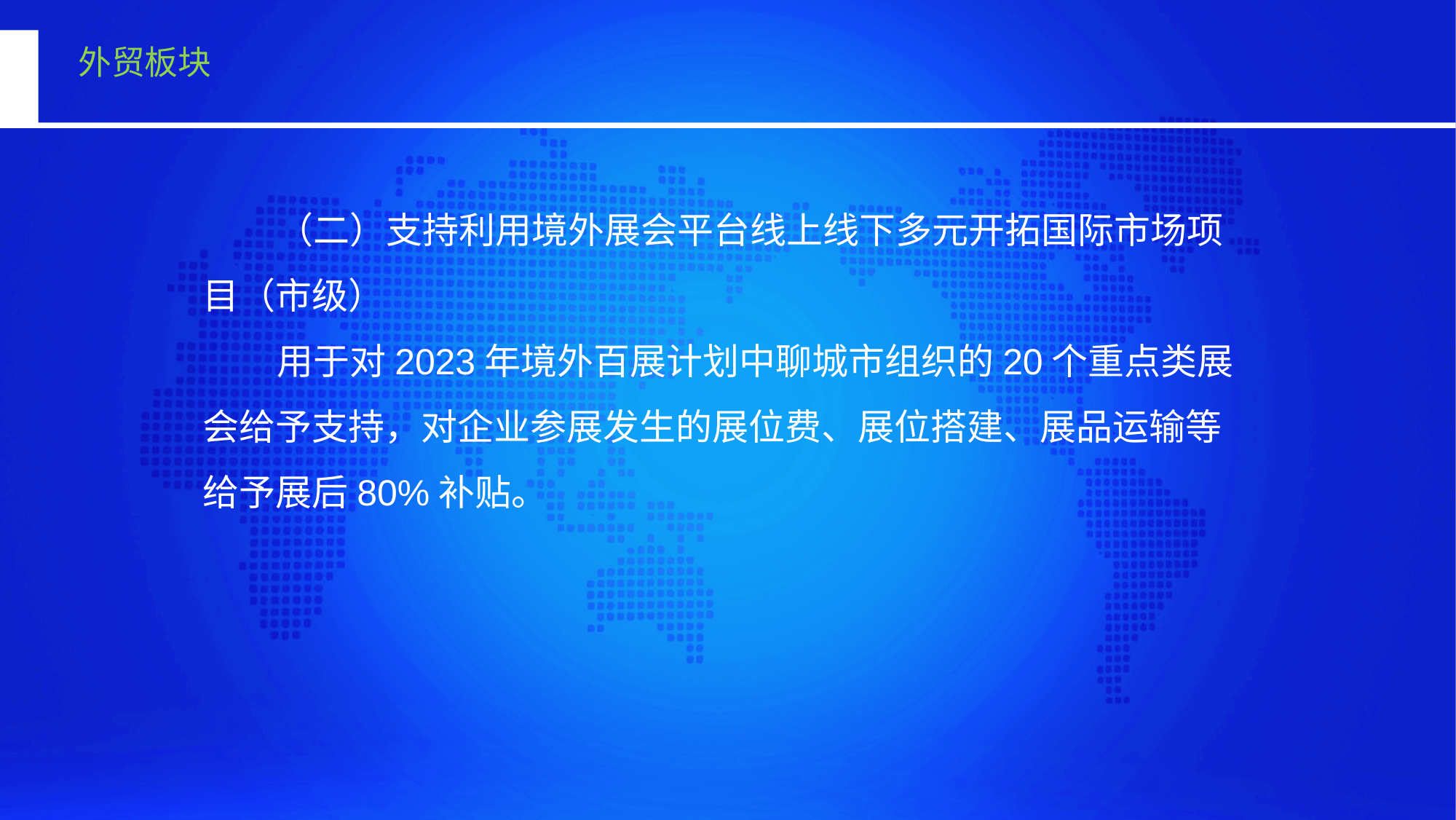

外贸板块

        （二）支持利用境外展会平台线上线下多元开拓国际市场项目（市级）
        用于对2023年境外百展计划中聊城市组织的20个重点类展会给予支持，对企业参展发生的展位费、展位搭建、展品运输等给予展后80%补贴。